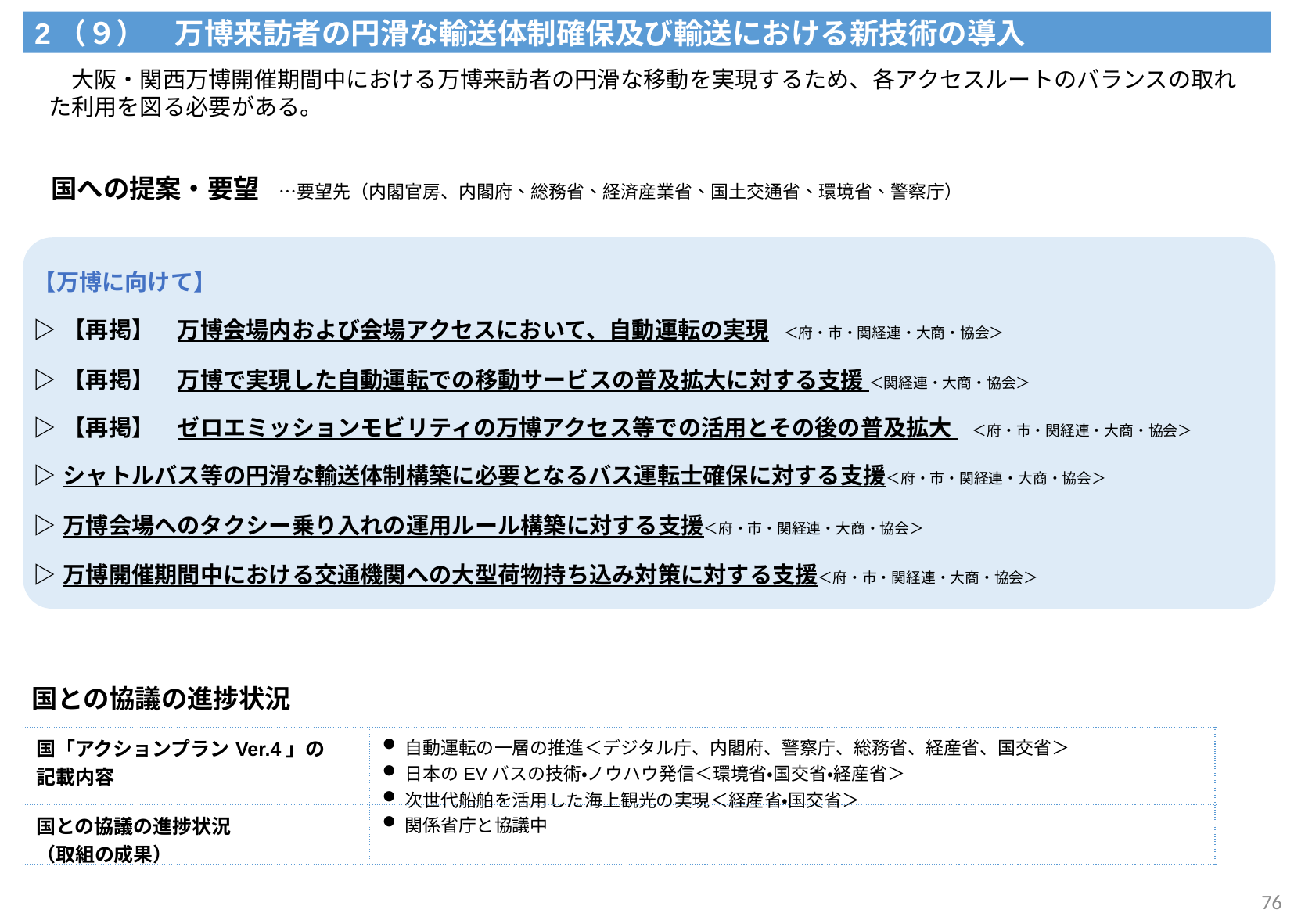

2（９）　万博来訪者の円滑な輸送体制確保及び輸送における新技術の導入
　大阪・関西万博開催期間中における万博来訪者の円滑な移動を実現するため、各アクセスルートのバランスの取れた利用を図る必要がある。
国への提案・要望　…要望先（内閣官房、内閣府、総務省、経済産業省、国土交通省、環境省、警察庁）

| 【万博に向けて】 ▷【再掲】　万博会場内および会場アクセスにおいて、自動運転の実現　＜府・市・関経連・大商・協会＞ ▷【再掲】　万博で実現した自動運転での移動サービスの普及拡大に対する支援 ＜関経連・大商・協会＞ ▷【再掲】　ゼロエミッションモビリティの万博アクセス等での活用とその後の普及拡大 　＜府・市・関経連・大商・協会＞ ▷シャトルバス等の円滑な輸送体制構築に必要となるバス運転士確保に対する支援＜府・市・関経連・大商・協会＞　 ▷万博会場へのタクシー乗り入れの運用ルール構築に対する支援＜府・市・関経連・大商・協会＞　 ▷万博開催期間中における交通機関への大型荷物持ち込み対策に対する支援＜府・市・関経連・大商・協会＞ |
| --- |
国との協議の進捗状況
| 国「アクションプランVer.4」の 記載内容 | 自動運転の一層の推進＜デジタル庁、内閣府、警察庁、総務省、経産省、国交省＞ ⽇本のEVバスの技術・ノウハウ発信＜環境省・国交省・経産省＞ 次世代船舶を活用した海上観光の実現＜経産省・国交省＞ |
| --- | --- |
| 国との協議の進捗状況 （取組の成果） | 関係省庁と協議中 |

76